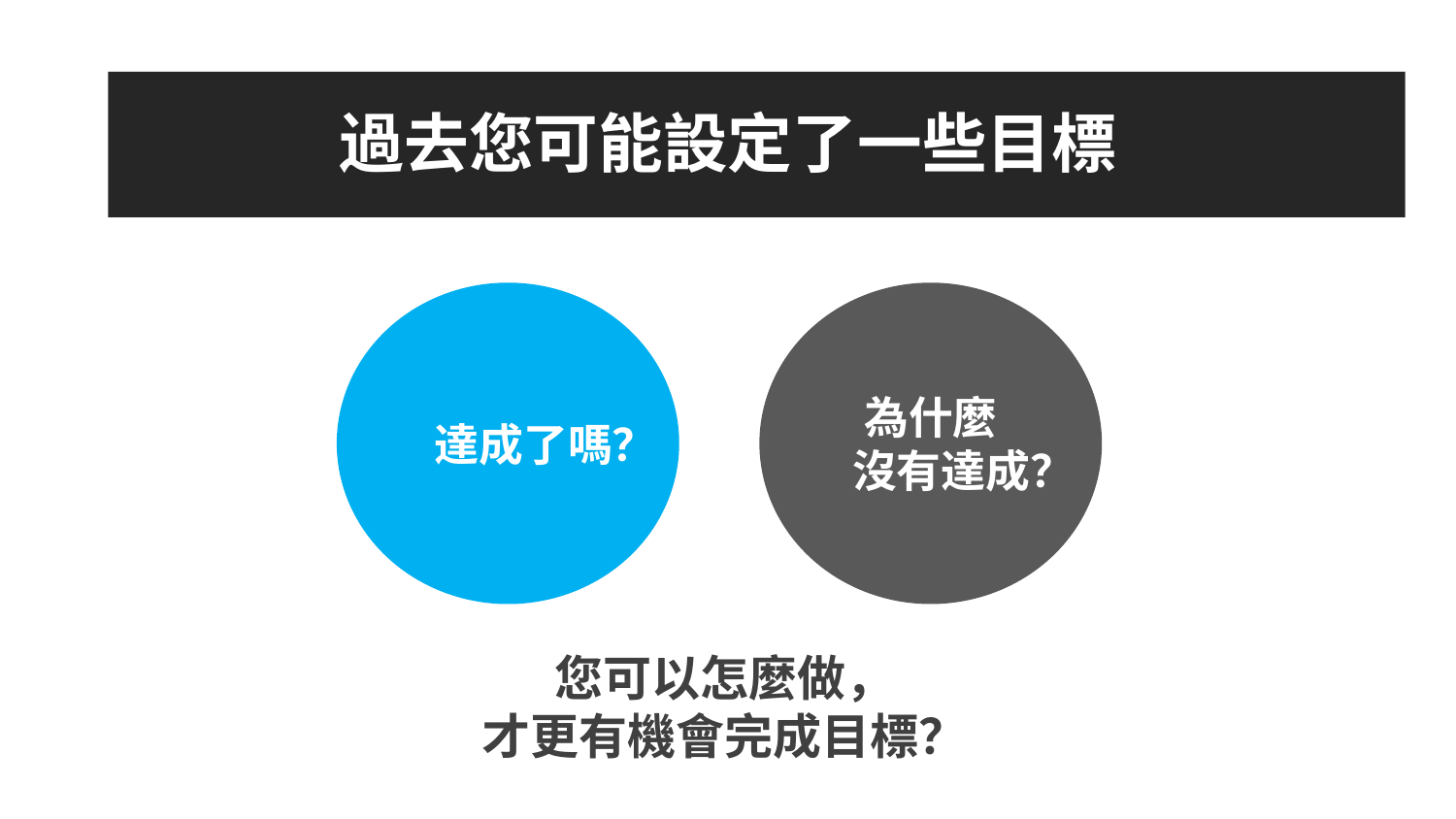

過去您可能設定了一些目標
  達成了嗎？
為什麼
 沒有達成？
您可以怎麼做，
才更有機會完成目標？